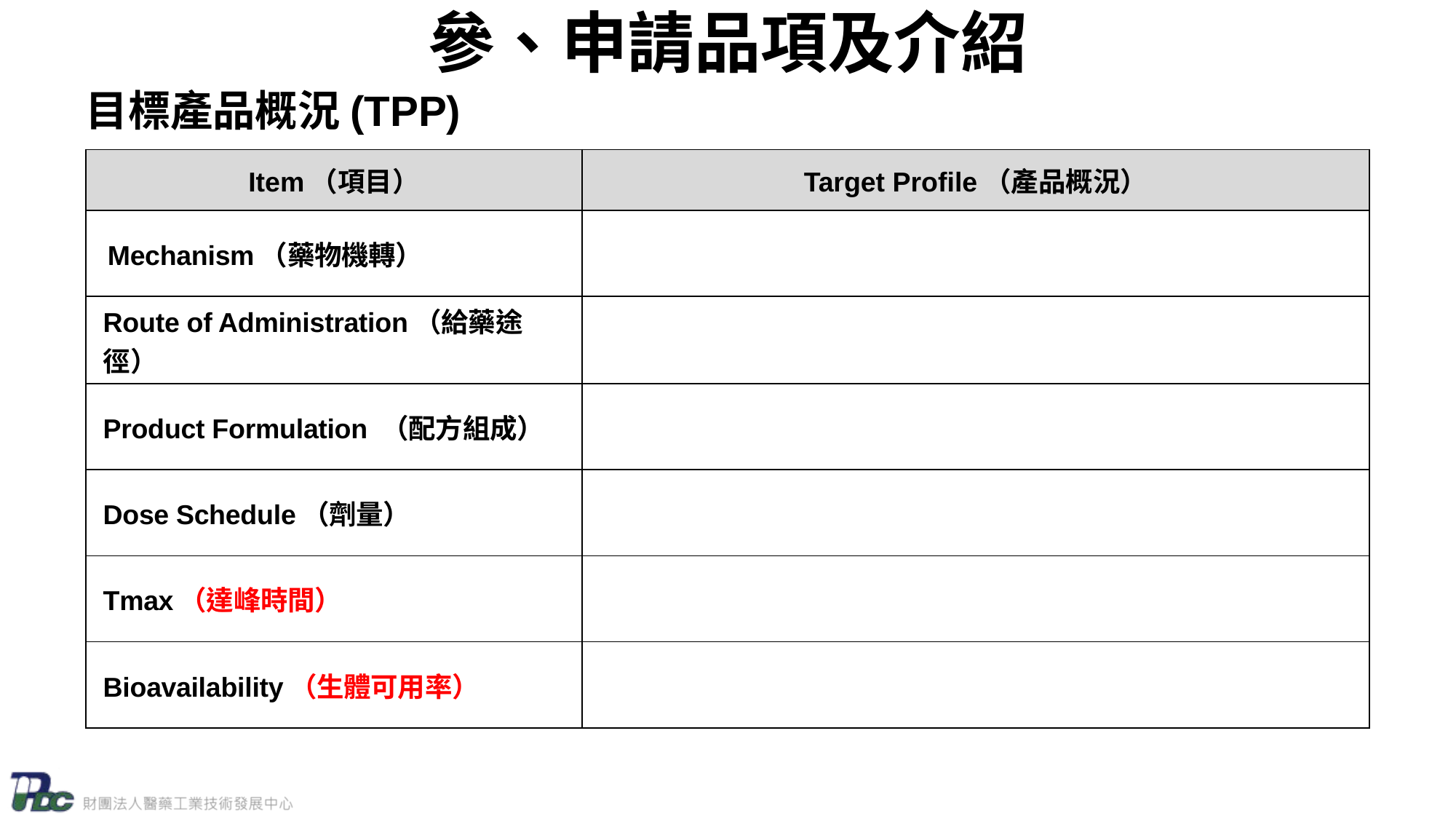

參、申請品項及介紹
# 目標產品概況(TPP)
| Item（項目） | Target Profile（產品概況） |
| --- | --- |
| Mechanism（藥物機轉） |  |
| Route of Administration（給藥途徑） |  |
| Product Formulation （配方組成） |  |
| Dose Schedule（劑量） |  |
| Tmax（達峰時間） |  |
| Bioavailability（生體可用率） |  |